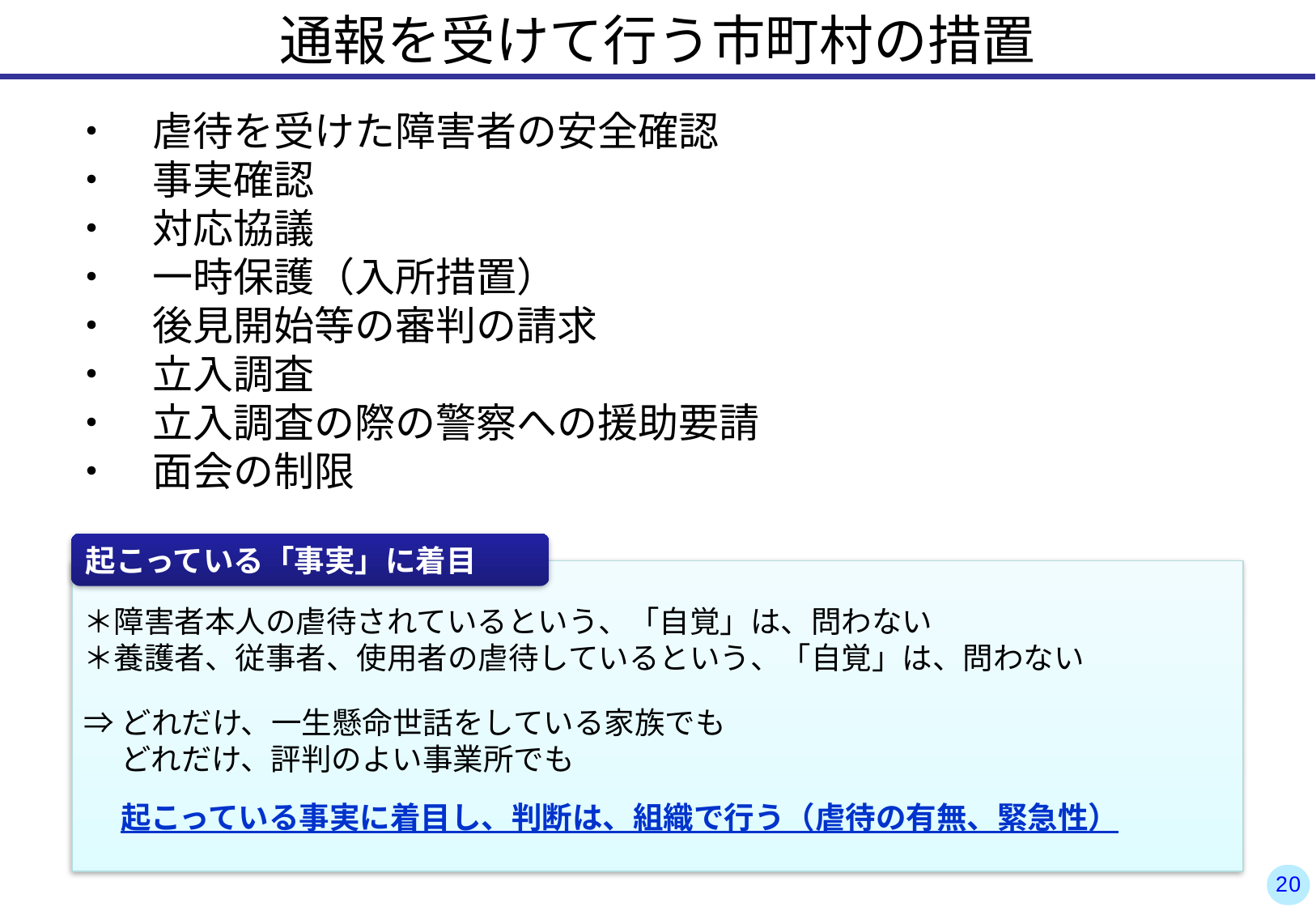

通報を受けて行う市町村の措置
・　虐待を受けた障害者の安全確認
・　事実確認
・　対応協議
・　一時保護（入所措置）
・　後見開始等の審判の請求
・　立入調査
・　立入調査の際の警察への援助要請
・　面会の制限
起こっている「事実」に着目

＊障害者本人の虐待されているという、「自覚」は、問わない
＊養護者、従事者、使用者の虐待しているという、「自覚」は、問わない

⇒どれだけ、一生懸命世話をしている家族でも
　 どれだけ、評判のよい事業所でも

　 起こっている事実に着目し、判断は、組織で行う（虐待の有無、緊急性）

20